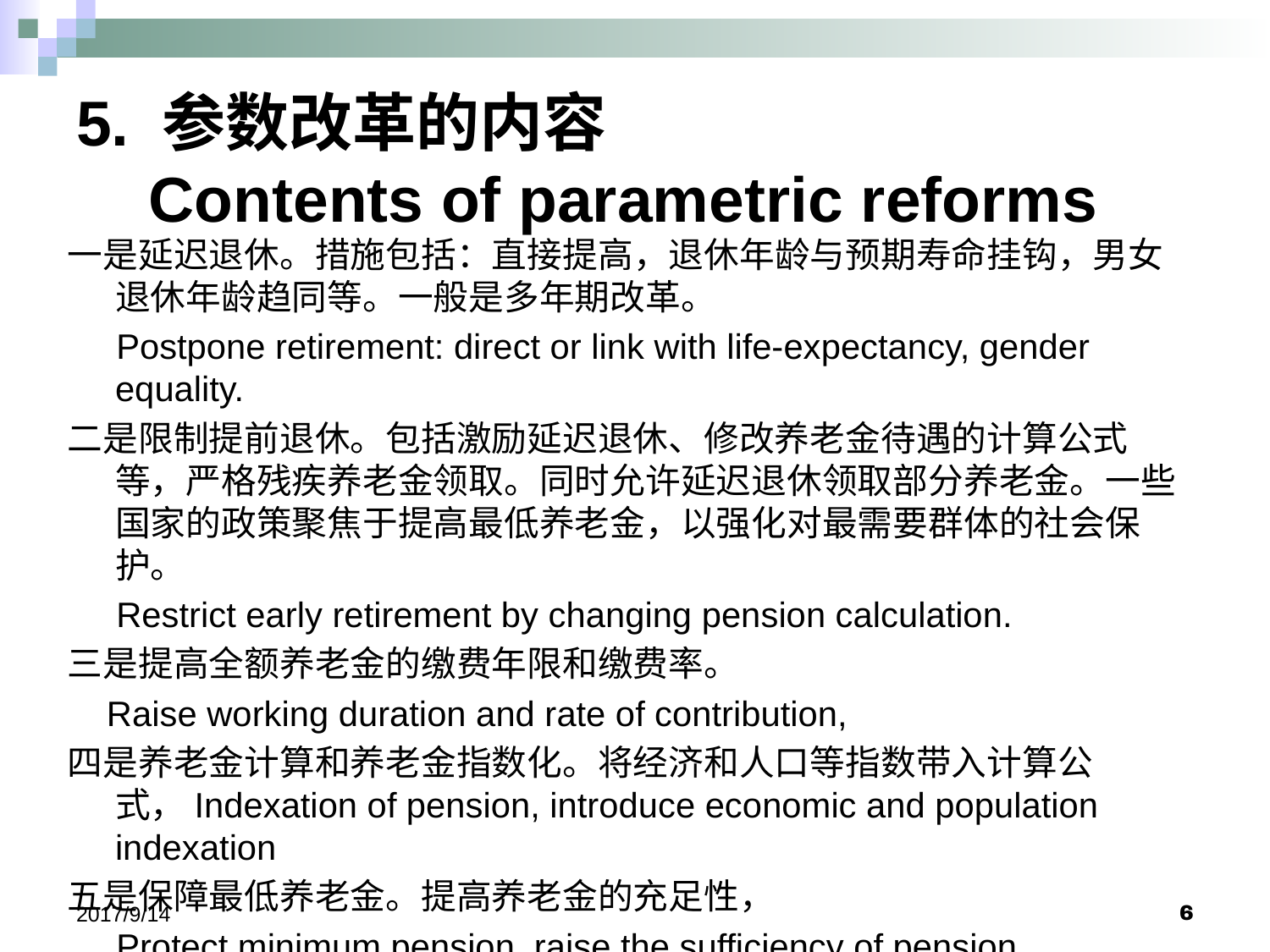

# 5. 参数改革的内容 Contents of parametric reforms
一是延迟退休。措施包括：直接提高，退休年龄与预期寿命挂钩，男女退休年龄趋同等。一般是多年期改革。
     Postpone retirement: direct or link with life-expectancy, gender equality.
二是限制提前退休。包括激励延迟退休、修改养老金待遇的计算公式等，严格残疾养老金领取。同时允许延迟退休领取部分养老金。一些国家的政策聚焦于提高最低养老金，以强化对最需要群体的社会保护。
     Restrict early retirement by changing pension calculation.
三是提高全额养老金的缴费年限和缴费率。
    Raise working duration and rate of contribution,
四是养老金计算和养老金指数化。将经济和人口等指数带入计算公式，Indexation of pension, introduce economic and population indexation
五是保障最低养老金。提高养老金的充足性，
     Protect minimum pension, raise the sufficiency of pension.

2017/9/14
6